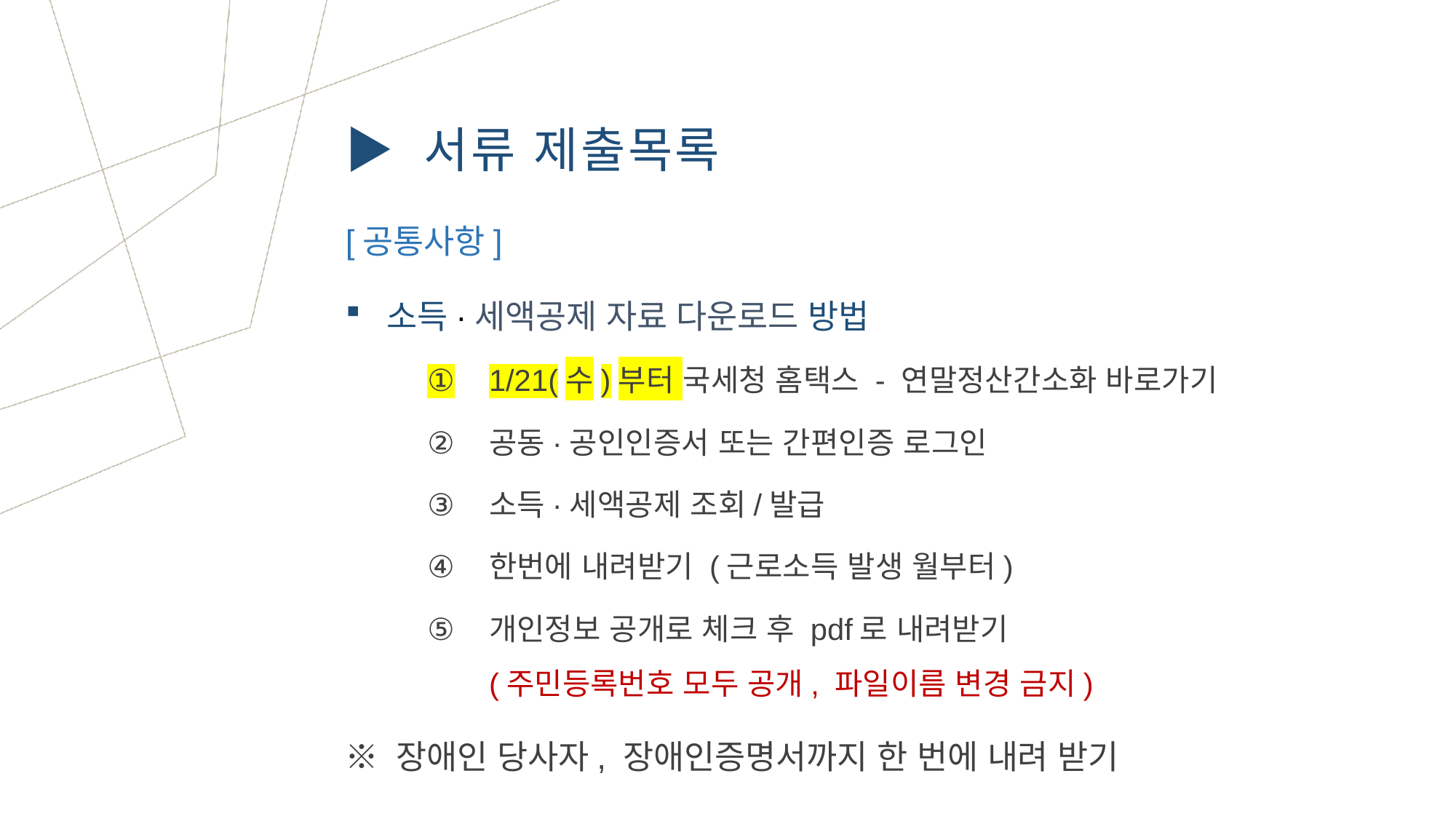

▶ 서류 제출목록
[공통사항]
소득·세액공제 자료 다운로드 방법
1/21(수)부터 국세청 홈택스 - 연말정산간소화 바로가기
공동·공인인증서 또는 간편인증 로그인
소득·세액공제 조회/발급
한번에 내려받기 (근로소득 발생 월부터)
개인정보 공개로 체크 후 pdf로 내려받기
(주민등록번호 모두 공개, 파일이름 변경 금지)
※ 장애인 당사자, 장애인증명서까지 한 번에 내려 받기